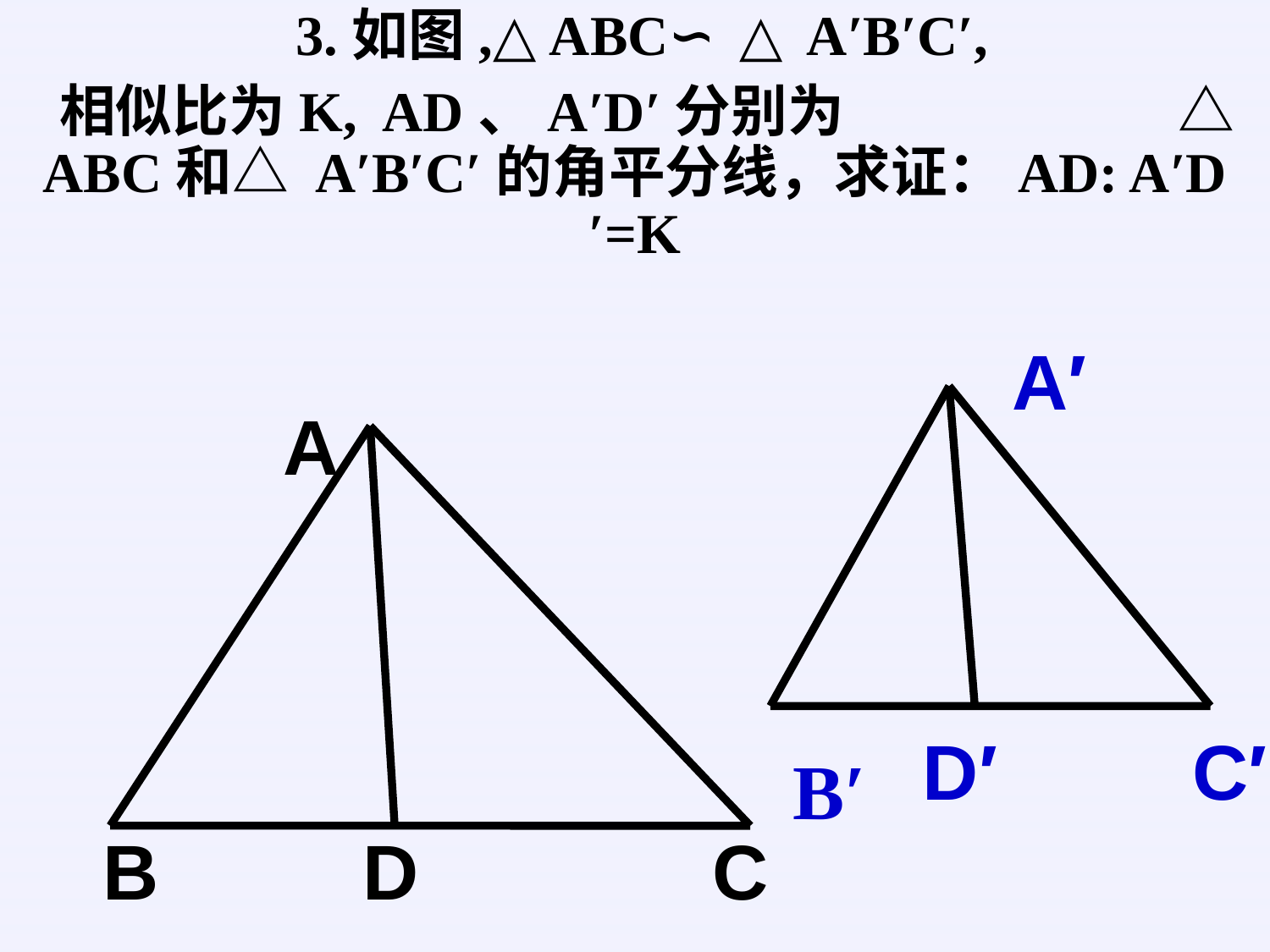

3.如图,△ABC∽ △ A′B′C′,
  相似比为K,  AD、A′D′分别为                          △ABC和△ A′B′C′的角平分线，求证：AD: A′D′=K
A′

D′
C′
A

B
D
C

B′